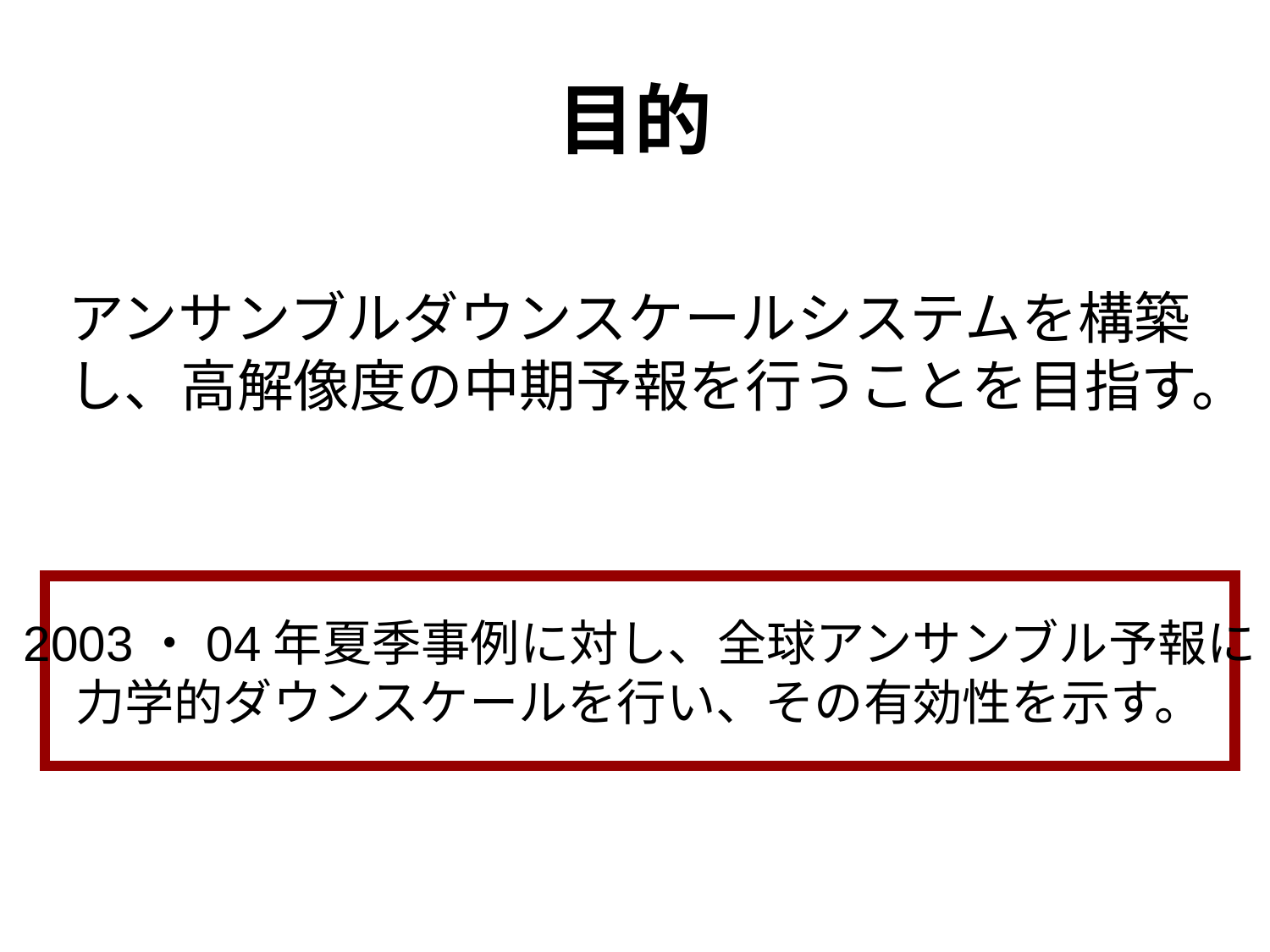

# 目的
アンサンブルダウンスケールシステムを構築し、高解像度の中期予報を行うことを目指す。

2003・04年夏季事例に対し、全球アンサンブル予報に
力学的ダウンスケールを行い、その有効性を示す。